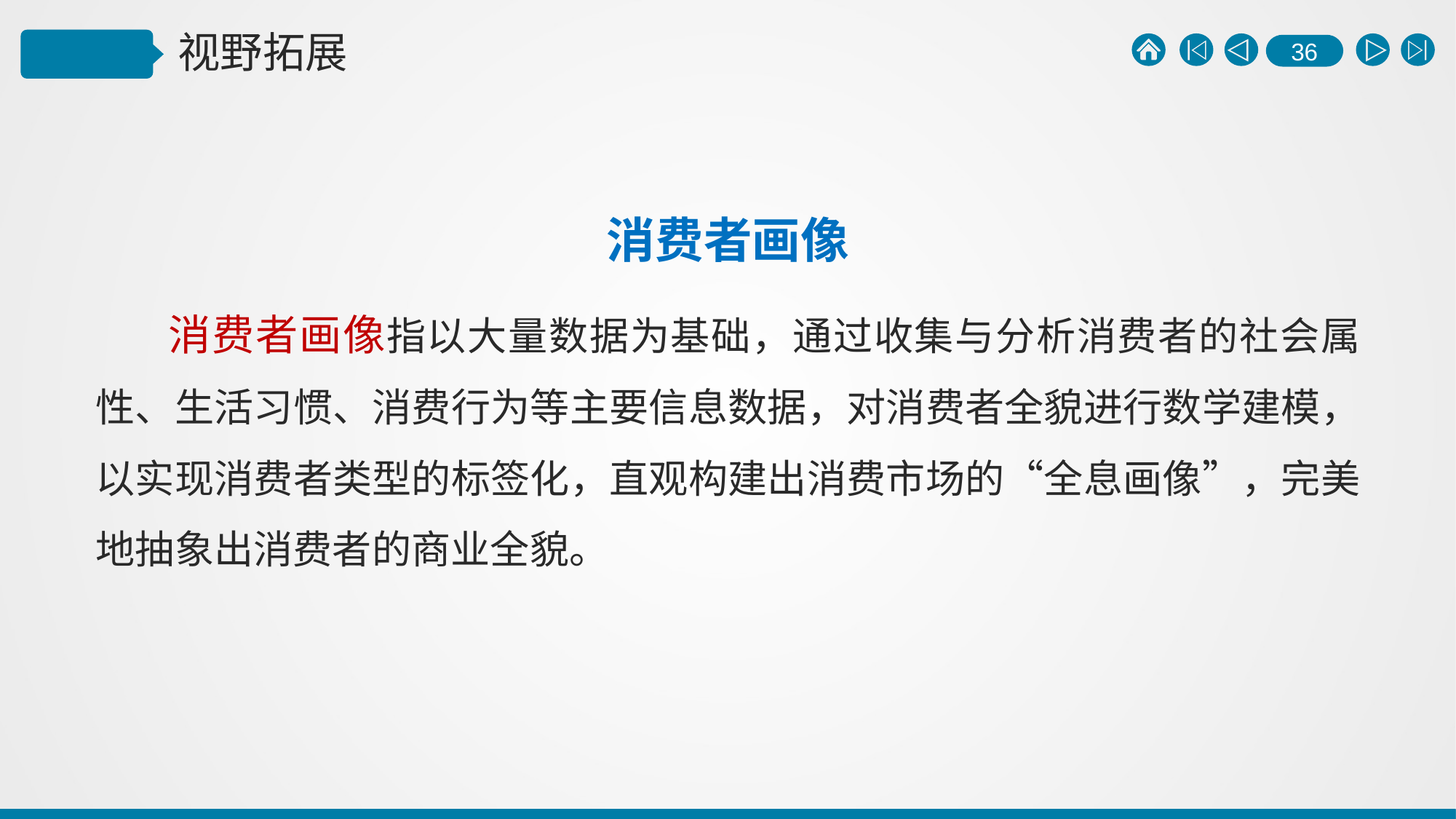

消费者画像
消费者画像指以大量数据为基础，通过收集与分析消费者的社会属性、生活习惯、消费行为等主要信息数据，对消费者全貌进行数学建模，以实现消费者类型的标签化，直观构建出消费市场的“全息画像”，完美地抽象出消费者的商业全貌。